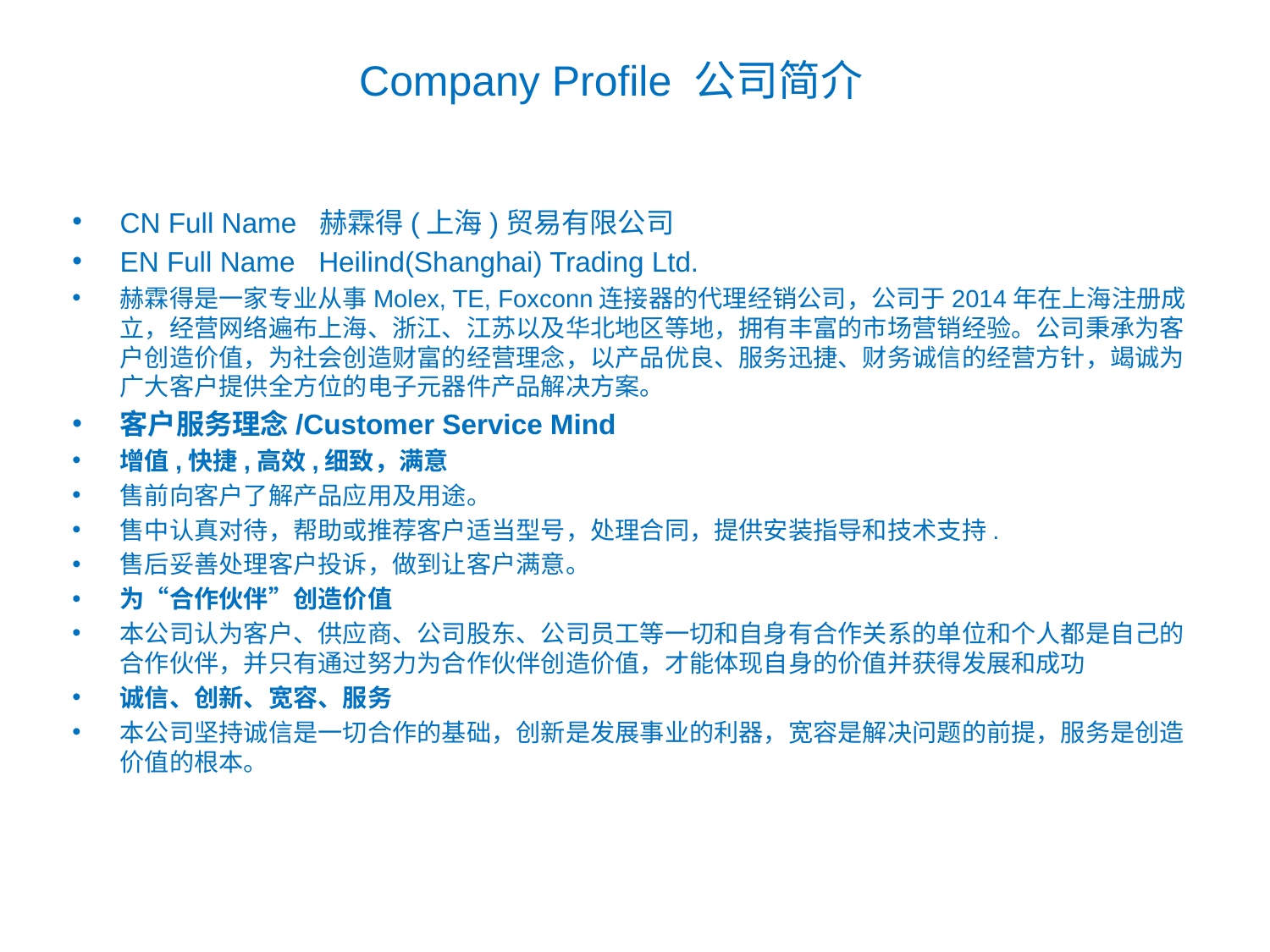

# Company Profile 公司简介

CN Full Name  赫霖得(上海)贸易有限公司
EN Full Name   Heilind(Shanghai) Trading Ltd.
赫霖得是一家专业从事Molex, TE, Foxconn连接器的代理经销公司，公司于2014年在上海注册成立，经营网络遍布上海、浙江、江苏以及华北地区等地，拥有丰富的市场营销经验。公司秉承为客户创造价值，为社会创造财富的经营理念，以产品优良、服务迅捷、财务诚信的经营方针，竭诚为广大客户提供全方位的电子元器件产品解决方案。
客户服务理念/Customer Service Mind
增值,快捷,高效,细致，满意
售前向客户了解产品应用及用途。
售中认真对待，帮助或推荐客户适当型号，处理合同，提供安装指导和技术支持.
售后妥善处理客户投诉，做到让客户满意。
为“合作伙伴”创造价值
本公司认为客户、供应商、公司股东、公司员工等一切和自身有合作关系的单位和个人都是自己的合作伙伴，并只有通过努力为合作伙伴创造价值，才能体现自身的价值并获得发展和成功
诚信、创新、宽容、服务
本公司坚持诚信是一切合作的基础，创新是发展事业的利器，宽容是解决问题的前提，服务是创造价值的根本。